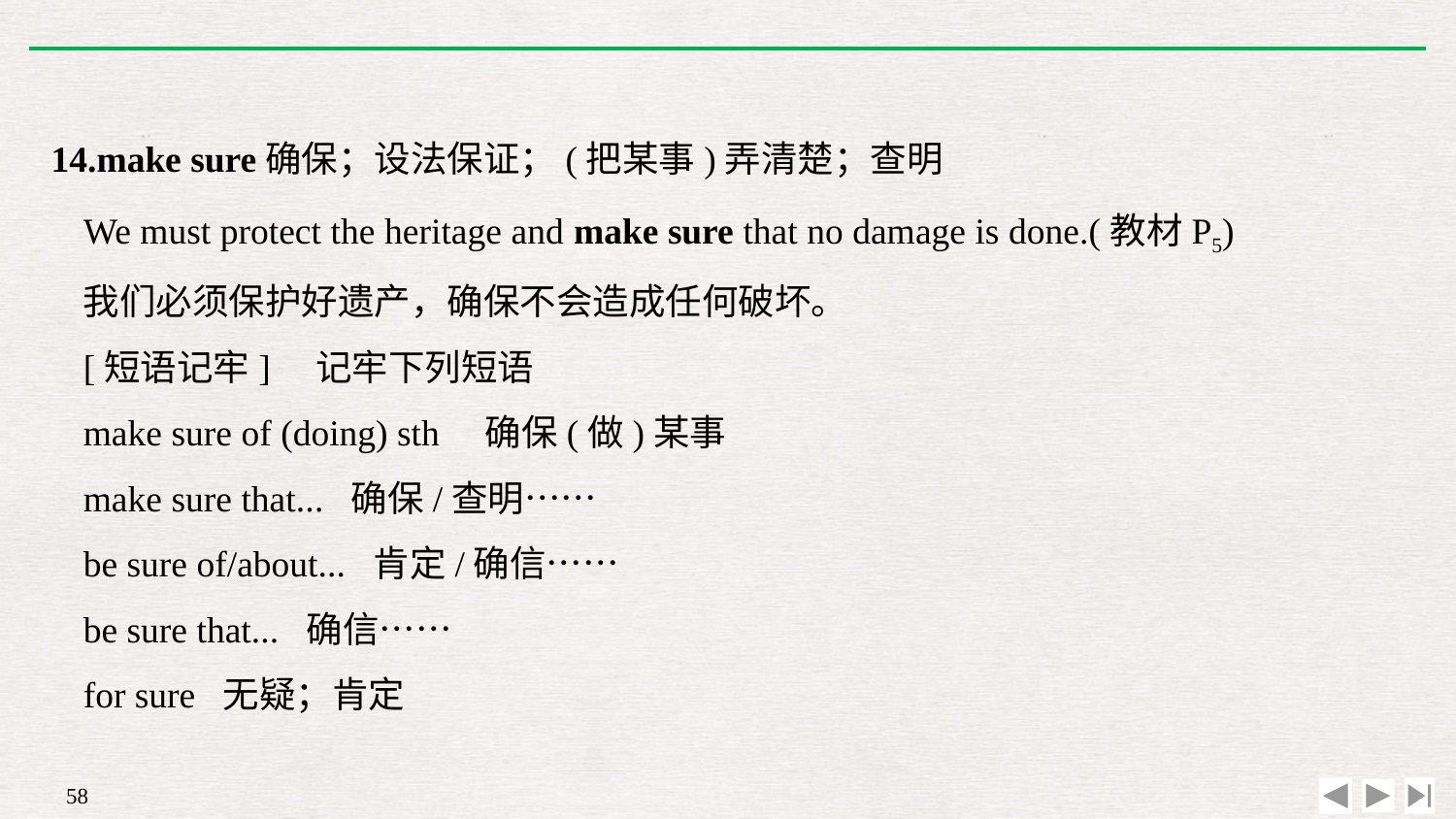

14.make sure确保；设法保证；(把某事)弄清楚；查明
We must protect the heritage and make sure that no damage is done.(教材P5)
我们必须保护好遗产，确保不会造成任何破坏。
[短语记牢]　记牢下列短语
make sure of (doing) sth　确保(做)某事
make sure that...  确保/查明……
be sure of/about...  肯定/确信……
be sure that...  确信……
for sure  无疑；肯定